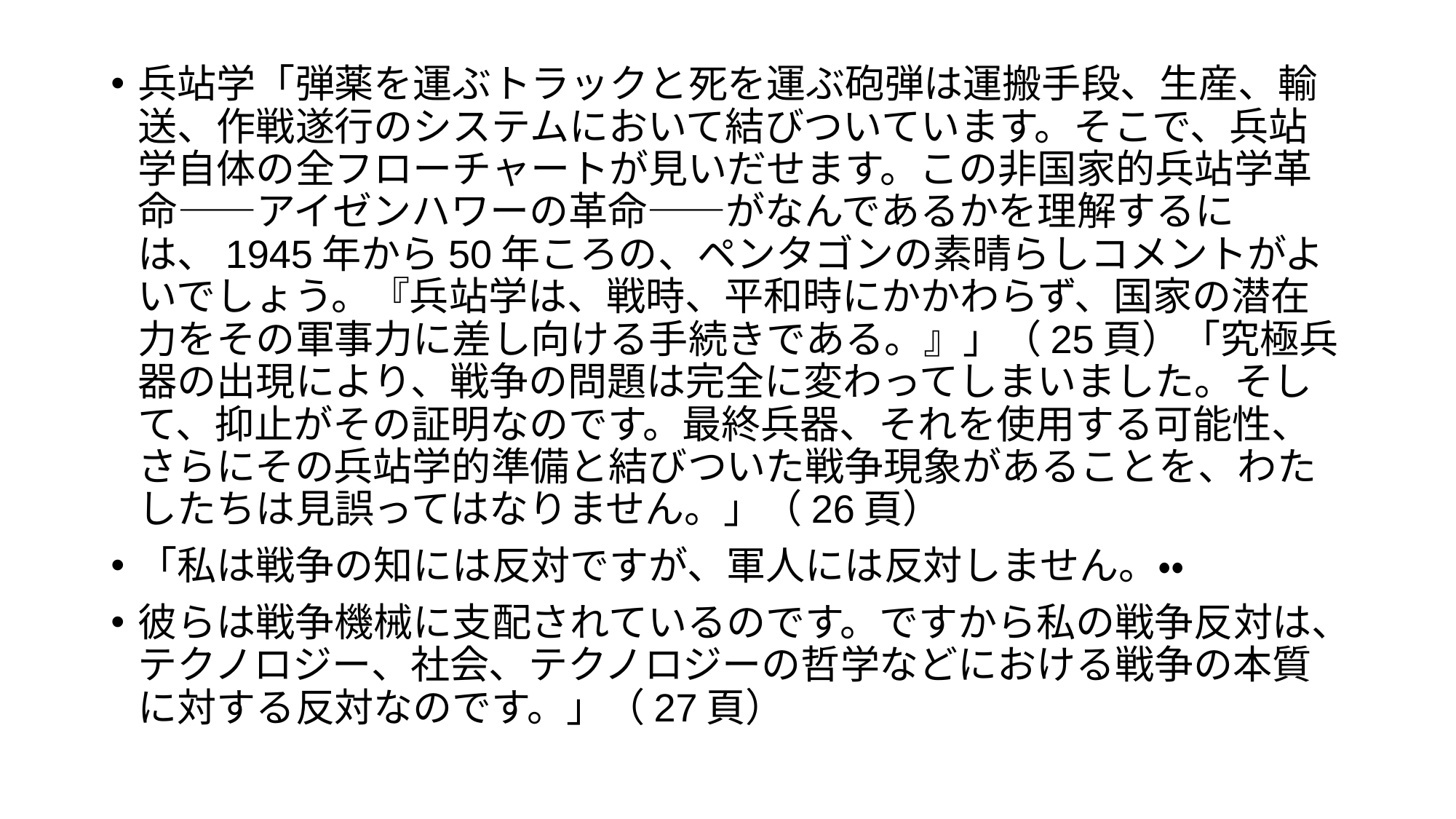

#
兵站学「弾薬を運ぶトラックと死を運ぶ砲弾は運搬手段、生産、輸送、作戦遂行のシステムにおいて結びついています。そこで、兵站学自体の全フローチャートが見いだせます。この非国家的兵站学革命――アイゼンハワーの革命――がなんであるかを理解するには、1945年から50年ころの、ペンタゴンの素晴らしコメントがよいでしょう。『兵站学は、戦時、平和時にかかわらず、国家の潜在力をその軍事力に差し向ける手続きである。』」（25頁）「究極兵器の出現により、戦争の問題は完全に変わってしまいました。そして、抑止がその証明なのです。最終兵器、それを使用する可能性、さらにその兵站学的準備と結びついた戦争現象があることを、わたしたちは見誤ってはなりません。」（26頁）
「私は戦争の知には反対ですが、軍人には反対しません。・・
彼らは戦争機械に支配されているのです。ですから私の戦争反対は、テクノロジー、社会、テクノロジーの哲学などにおける戦争の本質に対する反対なのです。」（27頁）